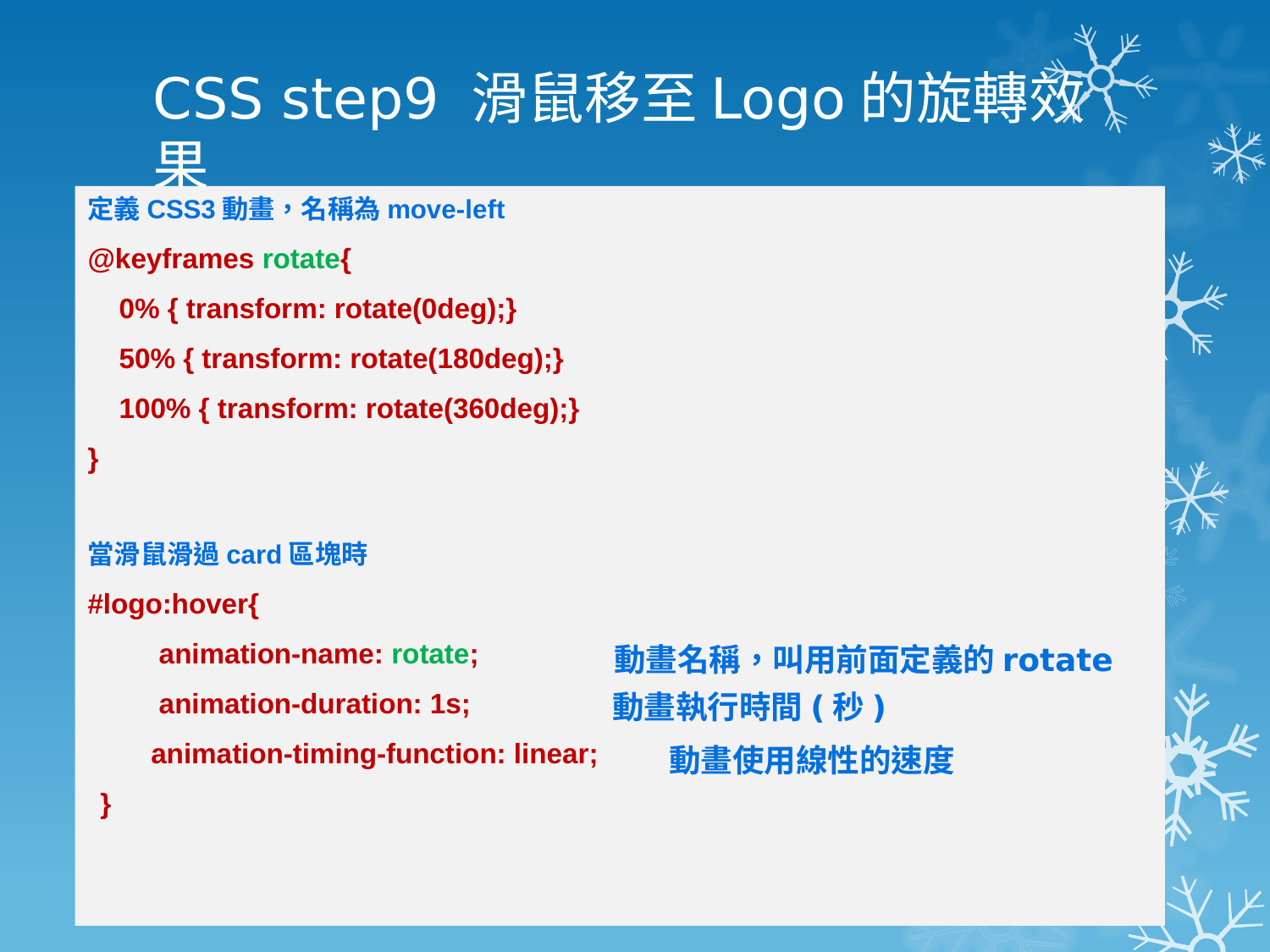

# CSS step9 滑鼠移至Logo的旋轉效果
定義CSS3動畫，名稱為move-left
@keyframes rotate{
    0% { transform: rotate(0deg);}
    50% { transform: rotate(180deg);}
    100% { transform: rotate(360deg);}
}

當滑鼠滑過card區塊時
#logo:hover{
  animation-name: rotate;
  animation-duration: 1s;
 animation-timing-function: linear;
}
動畫名稱，叫用前面定義的rotate
動畫執行時間(秒)
動畫使用線性的速度